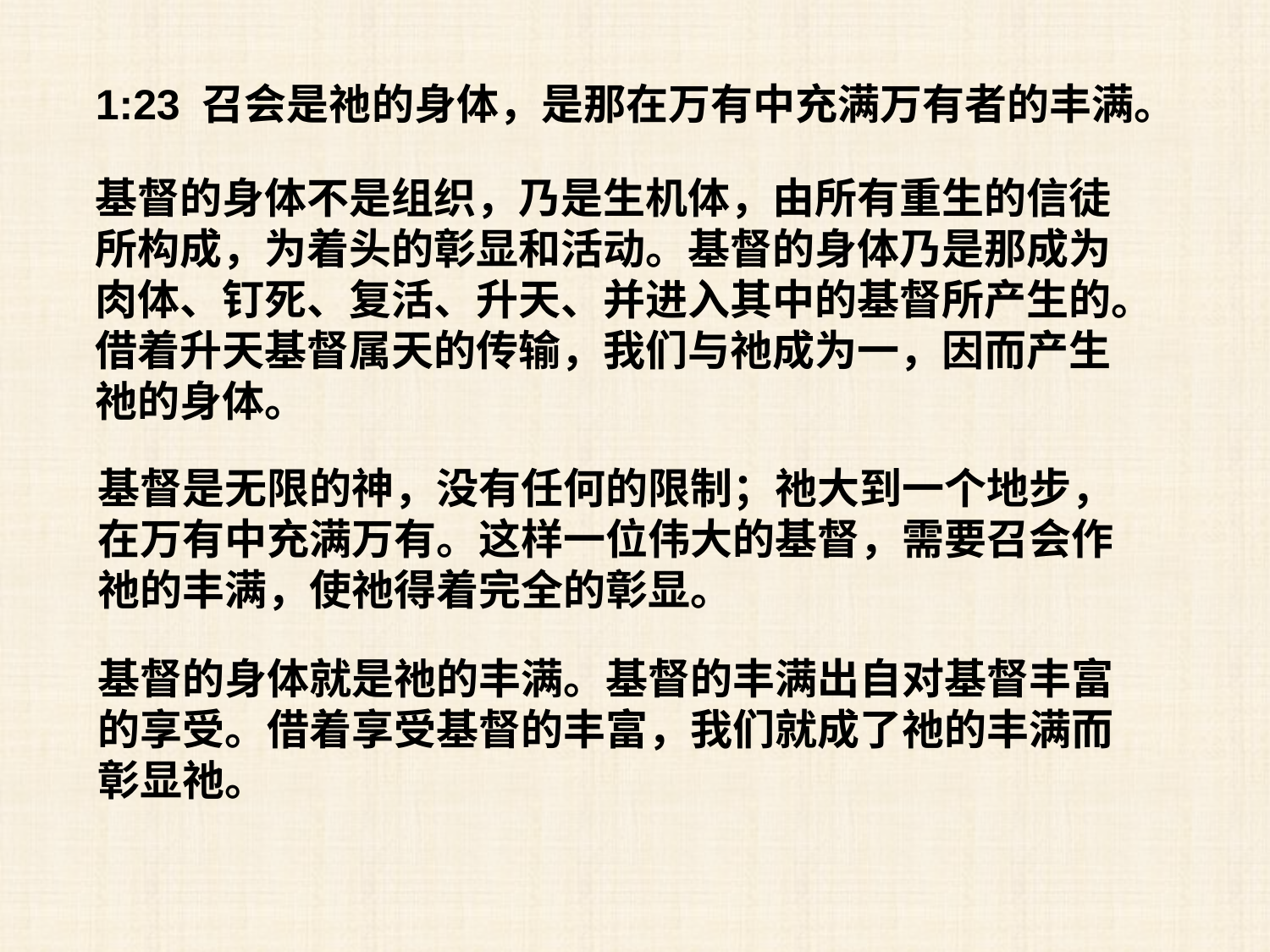

1:23 召会是祂的身体，是那在万有中充满万有者的丰满。
基督的身体不是组织，乃是生机体，由所有重生的信徒所构成，为着头的彰显和活动。基督的身体乃是那成为肉体、钉死、复活、升天、并进入其中的基督所产生的。借着升天基督属天的传输，我们与祂成为一，因而产生祂的身体。
基督是无限的神，没有任何的限制；祂大到一个地步，在万有中充满万有。这样一位伟大的基督，需要召会作祂的丰满，使祂得着完全的彰显。
基督的身体就是祂的丰满。基督的丰满出自对基督丰富的享受。借着享受基督的丰富，我们就成了祂的丰满而彰显祂。